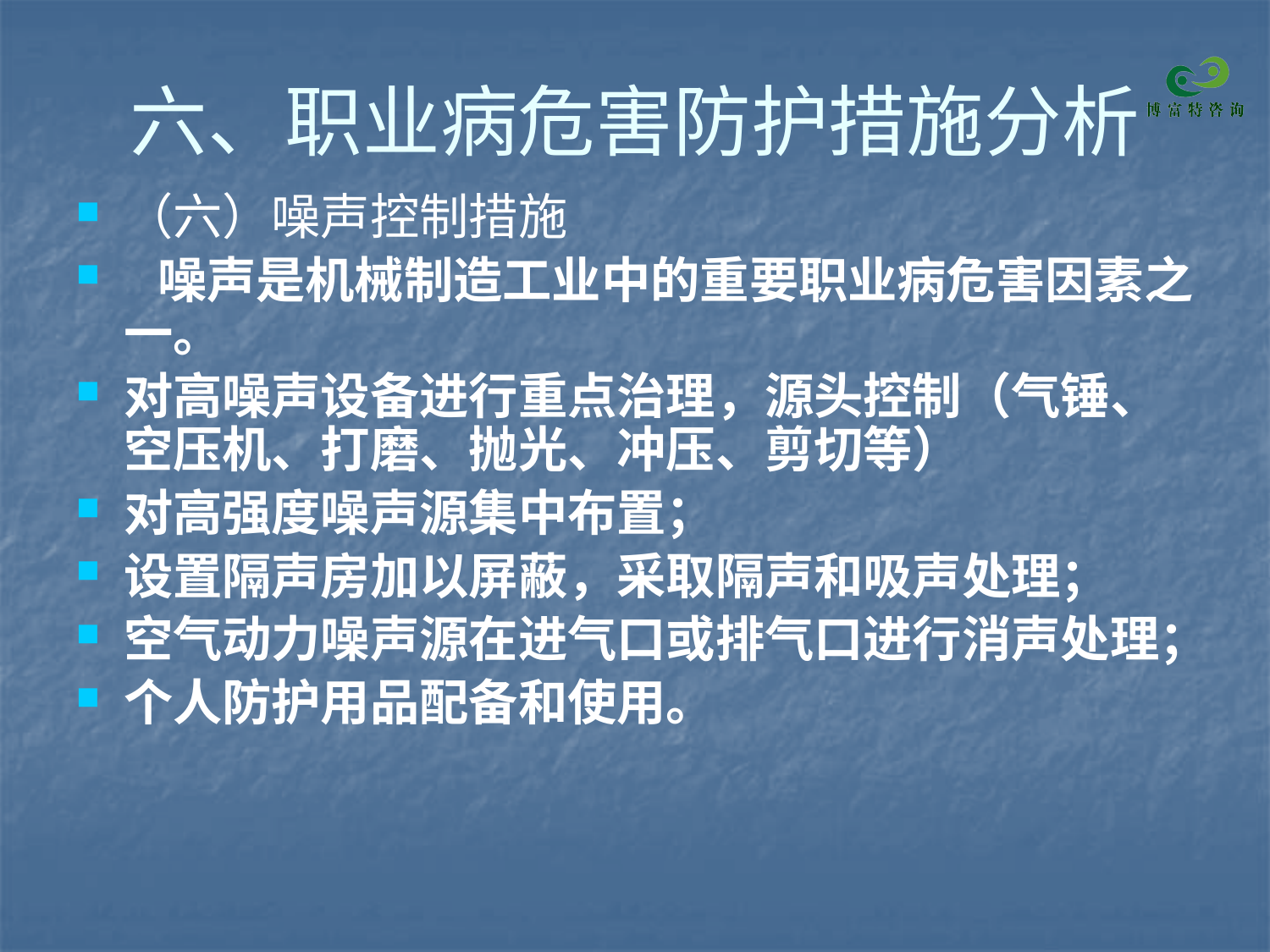

# 六、职业病危害防护措施分析
（六）噪声控制措施
  噪声是机械制造工业中的重要职业病危害因素之一。
对高噪声设备进行重点治理，源头控制（气锤、空压机、打磨、抛光、冲压、剪切等）
对高强度噪声源集中布置；
设置隔声房加以屏蔽，采取隔声和吸声处理；
空气动力噪声源在进气口或排气口进行消声处理；
个人防护用品配备和使用。